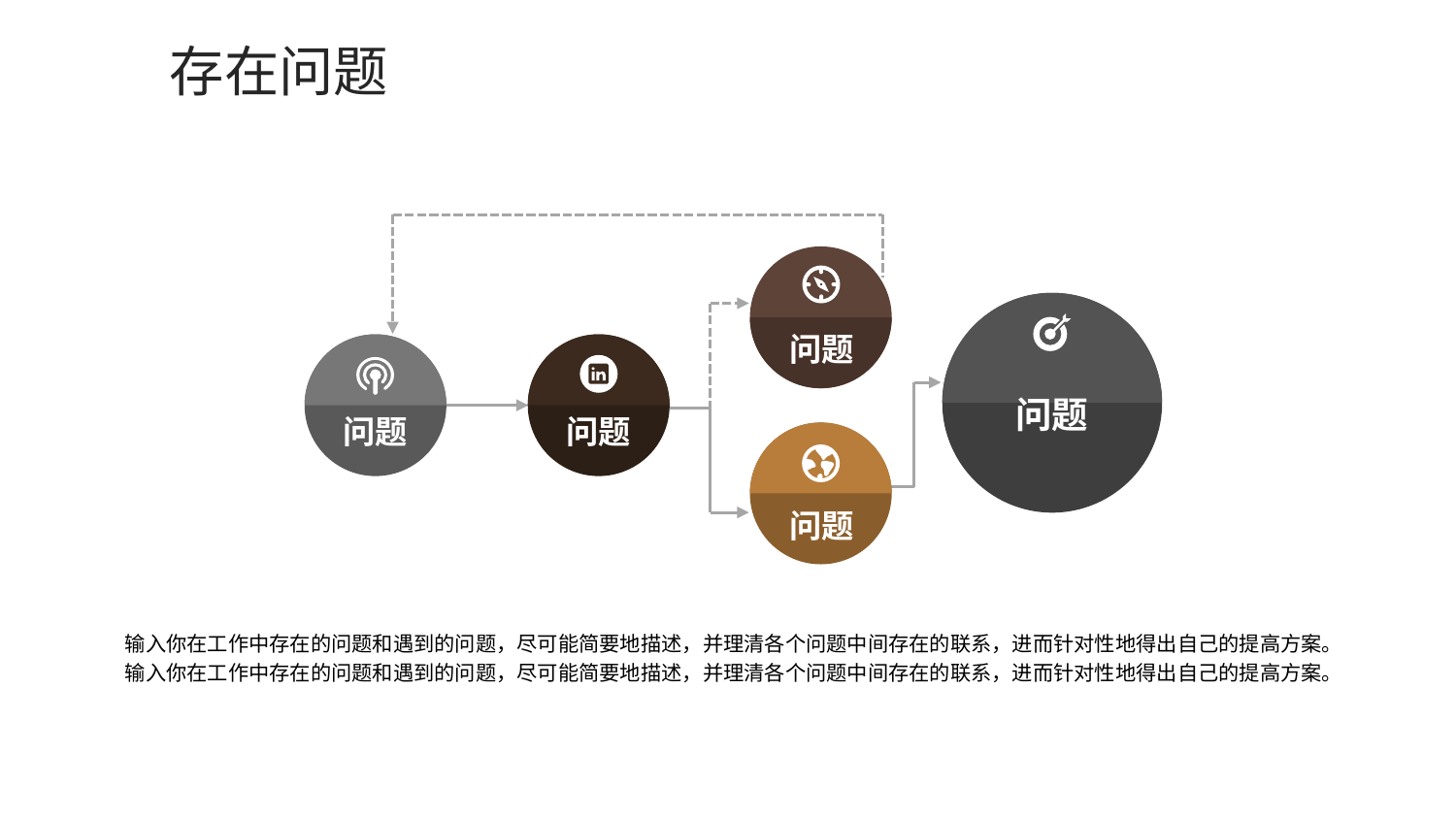

存在问题

问题

标题文本预设
问题
问题
问题

问题
输入你在工作中存在的问题和遇到的问题，尽可能简要地描述，并理清各个问题中间存在的联系，进而针对性地得出自己的提高方案。输入你在工作中存在的问题和遇到的问题，尽可能简要地描述，并理清各个问题中间存在的联系，进而针对性地得出自己的提高方案。